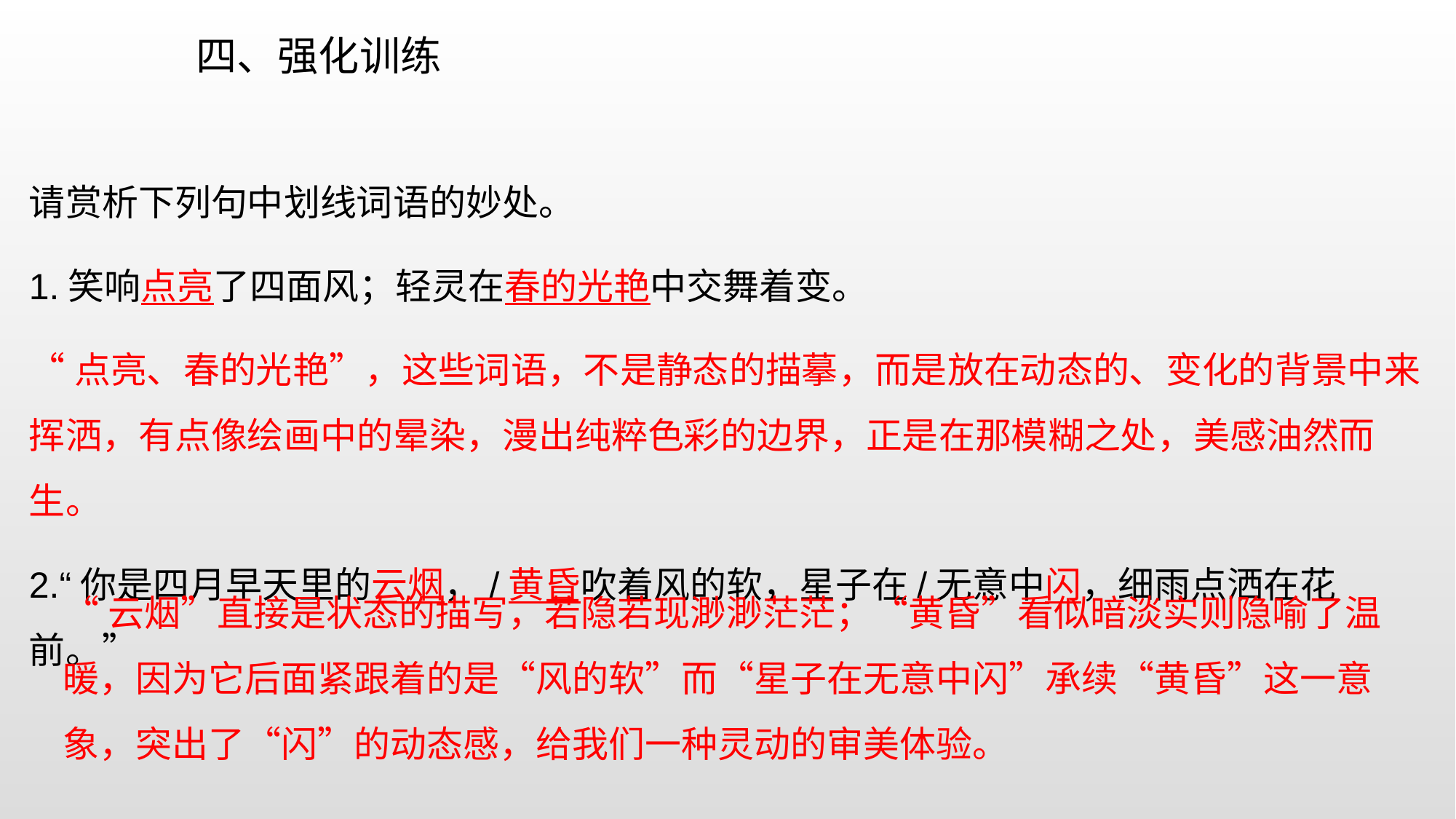

四、强化训练

请赏析下列句中划线词语的妙处。
1.笑响点亮了四面风；轻灵在春的光艳中交舞着变。
“点亮、春的光艳”，这些词语，不是静态的描摹，而是放在动态的、变化的背景中来挥洒，有点像绘画中的晕染，漫出纯粹色彩的边界，正是在那模糊之处，美感油然而生。
2.“你是四月早天里的云烟，/黄昏吹着风的软，星子在/无意中闪，细雨点洒在花前。”
“云烟”直接是状态的描写，若隐若现渺渺茫茫；“黄昏”看似暗淡实则隐喻了温暖，因为它后面紧跟着的是“风的软”而“星子在无意中闪”承续“黄昏”这一意象，突出了“闪”的动态感，给我们一种灵动的审美体验。